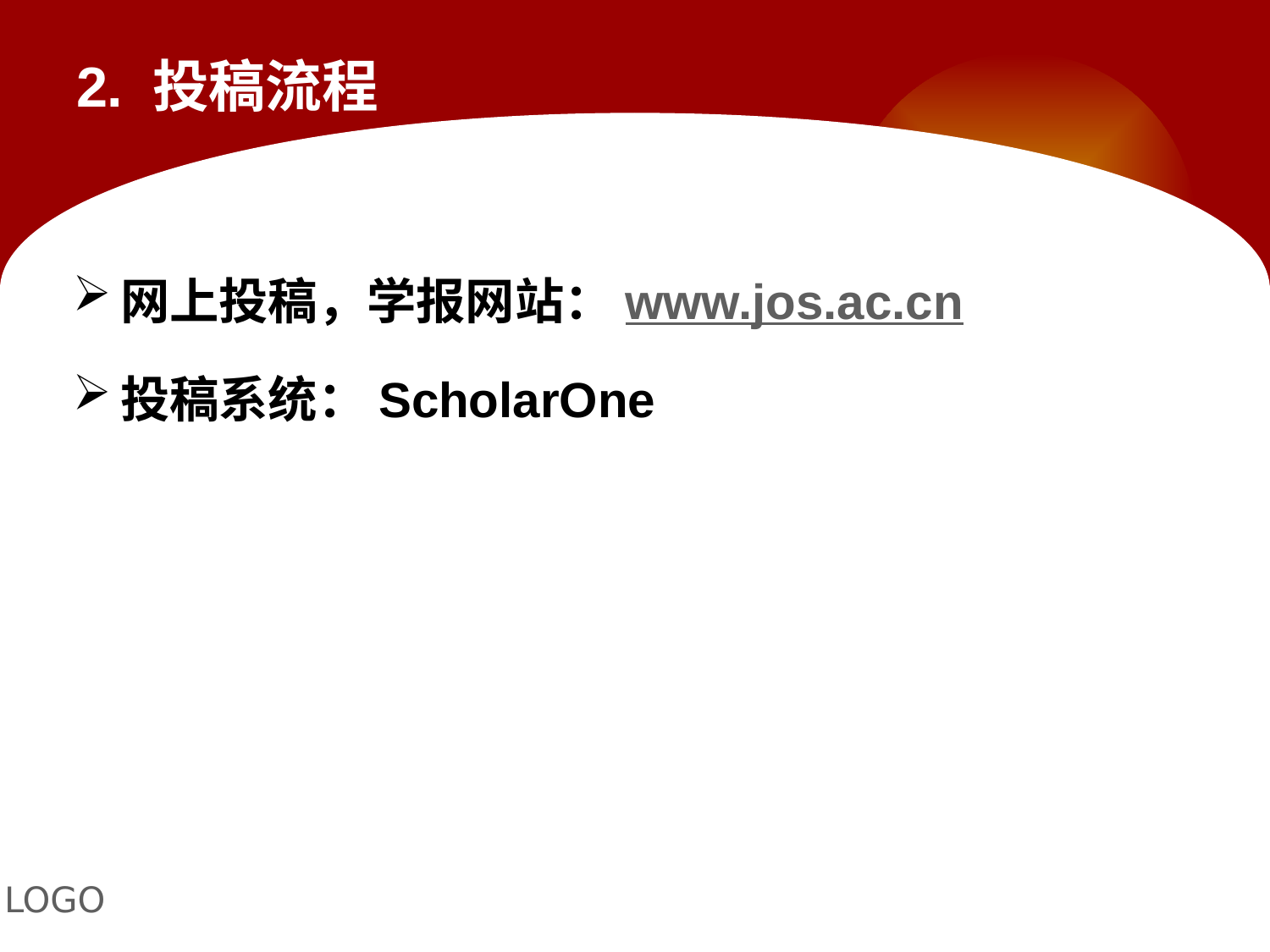

# 2. 投稿流程
网上投稿，学报网站：www.jos.ac.cn
投稿系统：ScholarOne

LOGO
Your site here